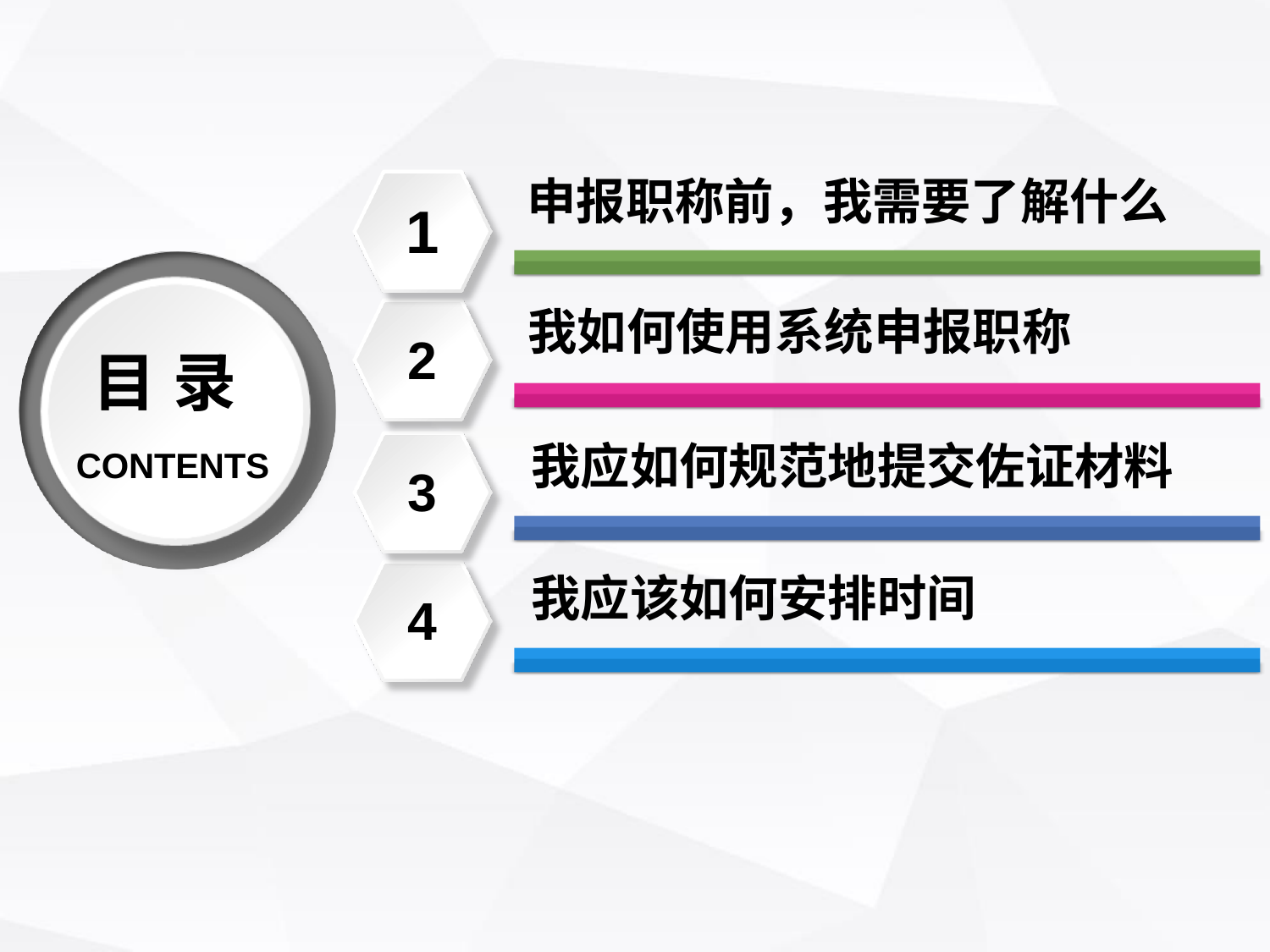

申报职称前，我需要了解什么
1

我如何使用系统申报职称
2
目 录
CONTENTS

我应如何规范地提交佐证材料
3

我应该如何安排时间
4